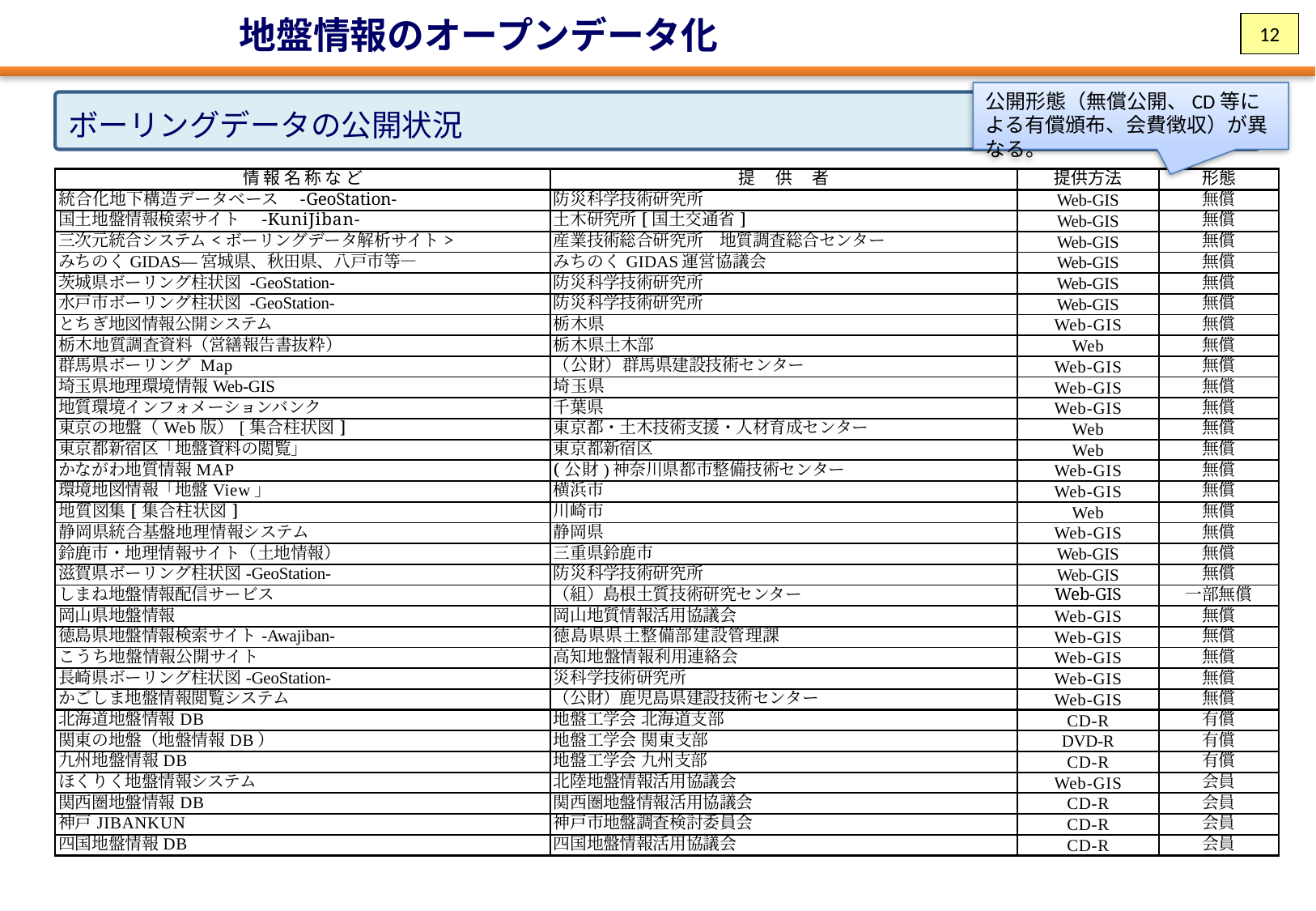

地盤情報のオープンデータ化
12

公開形態（無償公開、CD等による有償頒布、会費徴収）が異なる。

ボーリングデータの公開状況
| 情 報 名 称 な ど | 提 　供　 者 | 提供方法 | 形態 |
| --- | --- | --- | --- |
| 統合化地下構造データベース　-GeoStation- | 防災科学技術研究所 | Web-GIS | 無償 |
| 国土地盤情報検索サイト　-KuniJiban- | 土木研究所[国土交通省] | Web-GIS | 無償 |
| 三次元統合システム<ボーリングデータ解析サイト> | 産業技術総合研究所　地質調査総合センター | Web-GIS | 無償 |
| みちのくGIDAS―宮城県、秋田県、八戸市等― | みちのくGIDAS運営協議会 | Web-GIS | 無償 |
| 茨城県ボーリング柱状図 -GeoStation- | 防災科学技術研究所 | Web-GIS | 無償 |
| 水戸市ボーリング柱状図 -GeoStation- | 防災科学技術研究所 | Web-GIS | 無償 |
| とちぎ地図情報公開システム | 栃木県 | Web-GIS | 無償 |
| 栃木地質調査資料（営繕報告書抜粋） | 栃木県土木部 | Web | 無償 |
| 群馬県ボーリング Map | （公財）群馬県建設技術センター | Web-GIS | 無償 |
| 埼玉県地理環境情報Web-GIS | 埼玉県 | Web-GIS | 無償 |
| 地質環境インフォメーションバンク | 千葉県 | Web-GIS | 無償 |
| 東京の地盤（Web版）[集合柱状図] | 東京都・土木技術支援・人材育成センター | Web | 無償 |
| 東京都新宿区「地盤資料の閲覧」 | 東京都新宿区 | Web | 無償 |
| かながわ地質情報MAP | (公財)神奈川県都市整備技術センター | Web-GIS | 無償 |
| 環境地図情報「地盤View」 | 横浜市 | Web-GIS | 無償 |
| 地質図集[集合柱状図] | 川崎市 | Web | 無償 |
| 静岡県統合基盤地理情報システム | 静岡県 | Web-GIS | 無償 |
| 鈴鹿市・地理情報サイト（土地情報） | 三重県鈴鹿市 | Web-GIS | 無償 |
| 滋賀県ボーリング柱状図-GeoStation- | 防災科学技術研究所 | Web-GIS | 無償 |
| しまね地盤情報配信サービス | （組）島根土質技術研究センター | Web-GIS | 一部無償 |
| 岡山県地盤情報 | 岡山地質情報活用協議会 | Web-GIS | 無償 |
| 徳島県地盤情報検索サイト-Awajiban- | 徳島県県土整備部建設管理課 | Web-GIS | 無償 |
| こうち地盤情報公開サイト | 高知地盤情報利用連絡会 | Web-GIS | 無償 |
| 長崎県ボーリング柱状図-GeoStation- | 災科学技術研究所 | Web-GIS | 無償 |
| かごしま地盤情報閲覧システム | （公財）鹿児島県建設技術センター | Web-GIS | 無償 |
| 北海道地盤情報DB | 地盤工学会 北海道支部 | CD-R | 有償 |
| 関東の地盤（地盤情報DB） | 地盤工学会 関東支部 | DVD-R | 有償 |
| 九州地盤情報DB | 地盤工学会 九州支部 | CD-R | 有償 |
| ほくりく地盤情報システム | 北陸地盤情報活用協議会 | Web-GIS | 会員 |
| 関西圏地盤情報DB | 関西圏地盤情報活用協議会 | CD-R | 会員 |
| 神戸JIBANKUN | 神戸市地盤調査検討委員会 | CD-R | 会員 |
| 四国地盤情報DB | 四国地盤情報活用協議会 | CD-R | 会員 |